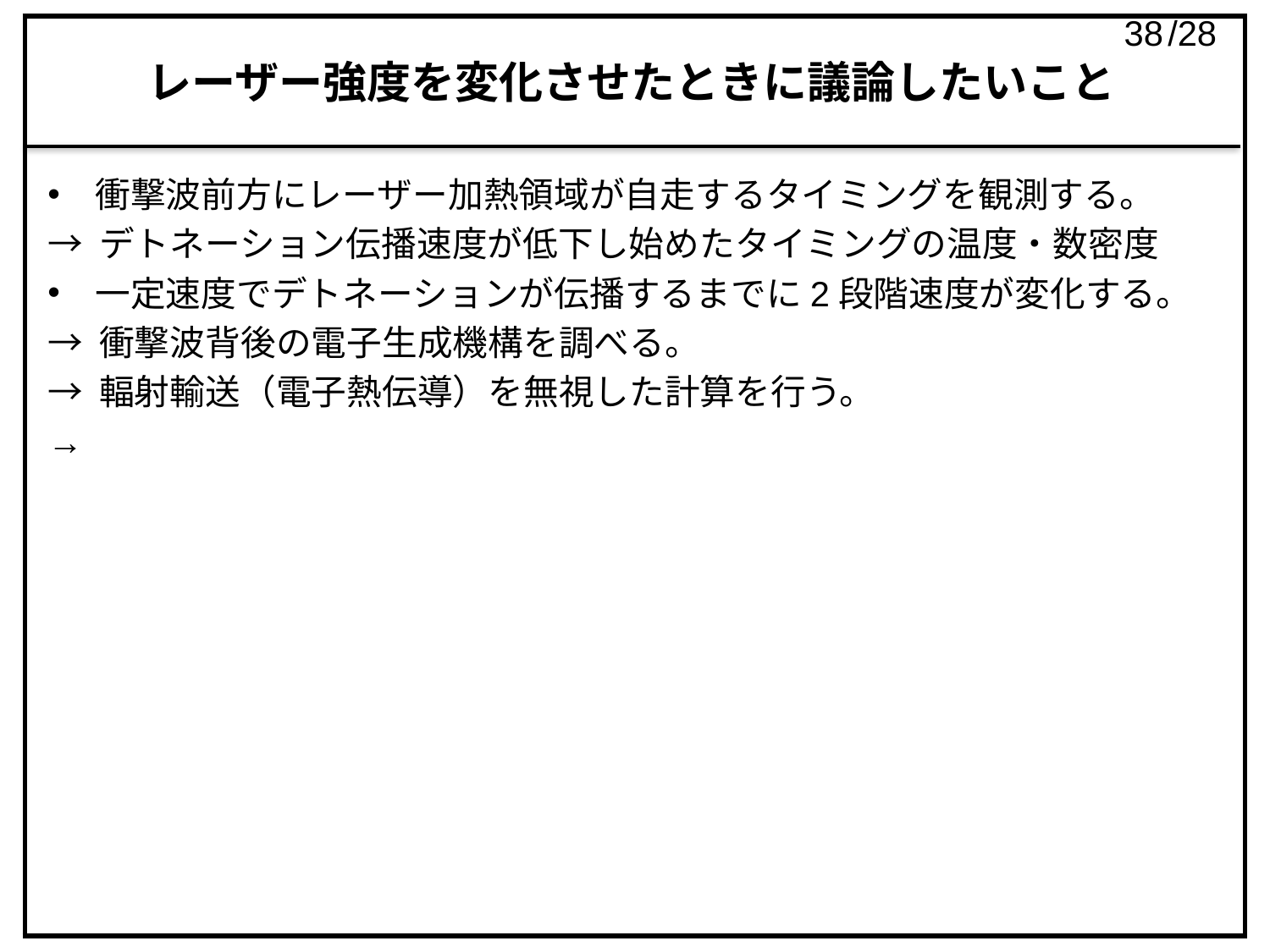

38
# レーザー強度を変化させたときに議論したいこと
衝撃波前方にレーザー加熱領域が自走するタイミングを観測する。
→ デトネーション伝播速度が低下し始めたタイミングの温度・数密度
一定速度でデトネーションが伝播するまでに2段階速度が変化する。
→ 衝撃波背後の電子生成機構を調べる。
→ 輻射輸送（電子熱伝導）を無視した計算を行う。
→